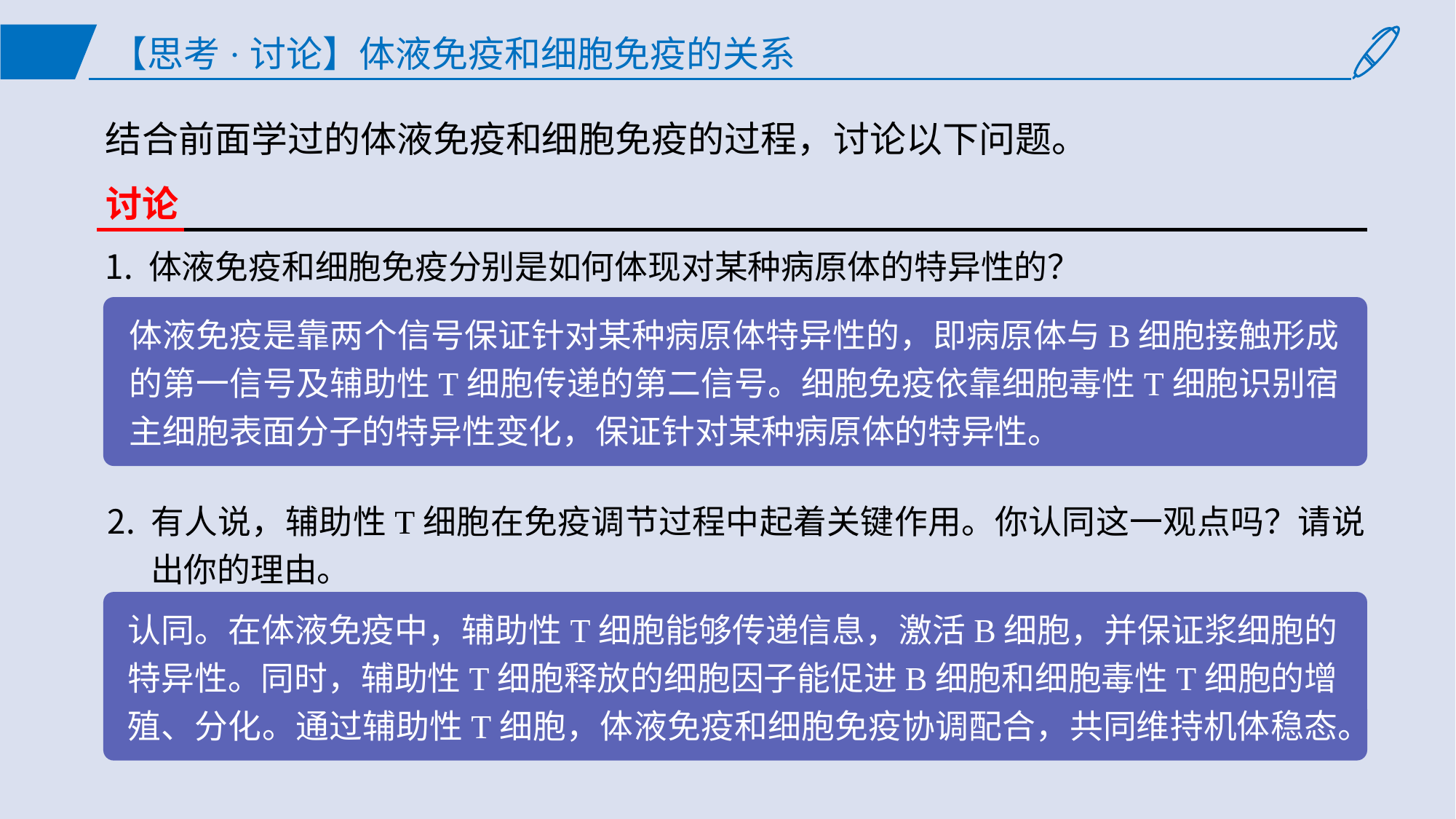

# 【思考·讨论】体液免疫和细胞免疫的关系
结合前面学过的体液免疫和细胞免疫的过程，讨论以下问题。
讨论
体液免疫和细胞免疫分别是如何体现对某种病原体的特异性的？

体液免疫是靠两个信号保证针对某种病原体特异性的，即病原体与B细胞接触形成的第一信号及辅助性T细胞传递的第二信号。细胞免疫依靠细胞毒性T细胞识别宿主细胞表面分子的特异性变化，保证针对某种病原体的特异性。
有人说，辅助性T细胞在免疫调节过程中起着关键作用。你认同这一观点吗？请说出你的理由。

认同。在体液免疫中，辅助性T细胞能够传递信息，激活B细胞，并保证浆细胞的特异性。同时，辅助性T细胞释放的细胞因子能促进B细胞和细胞毒性T细胞的增殖、分化。通过辅助性T细胞，体液免疫和细胞免疫协调配合，共同维持机体稳态。